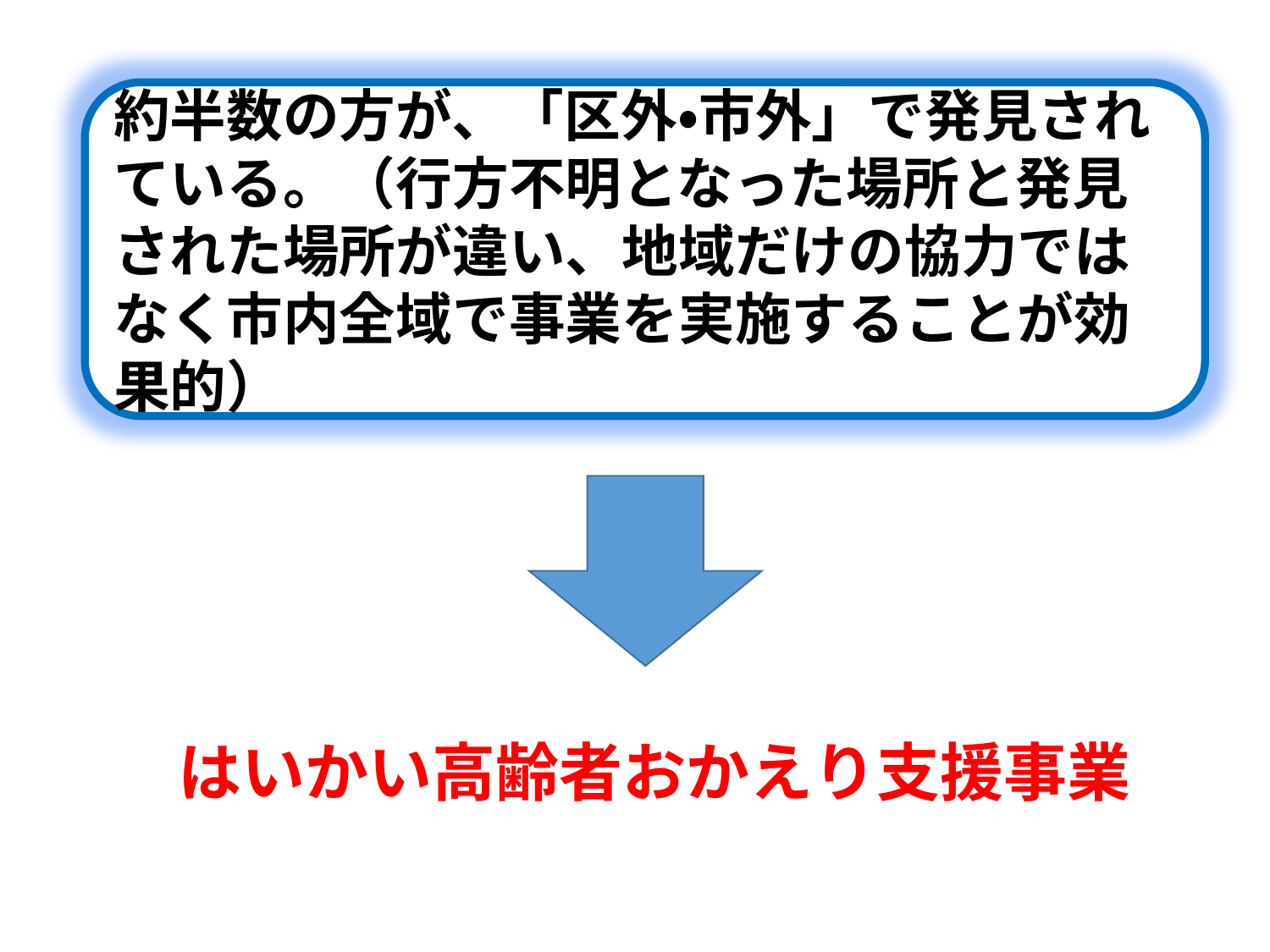

約半数の方が、「区外・市外」で発見されている。（行方不明となった場所と発見された場所が違い、地域だけの協力ではなく市内全域で事業を実施することが効果的）

はいかい高齢者おかえり支援事業